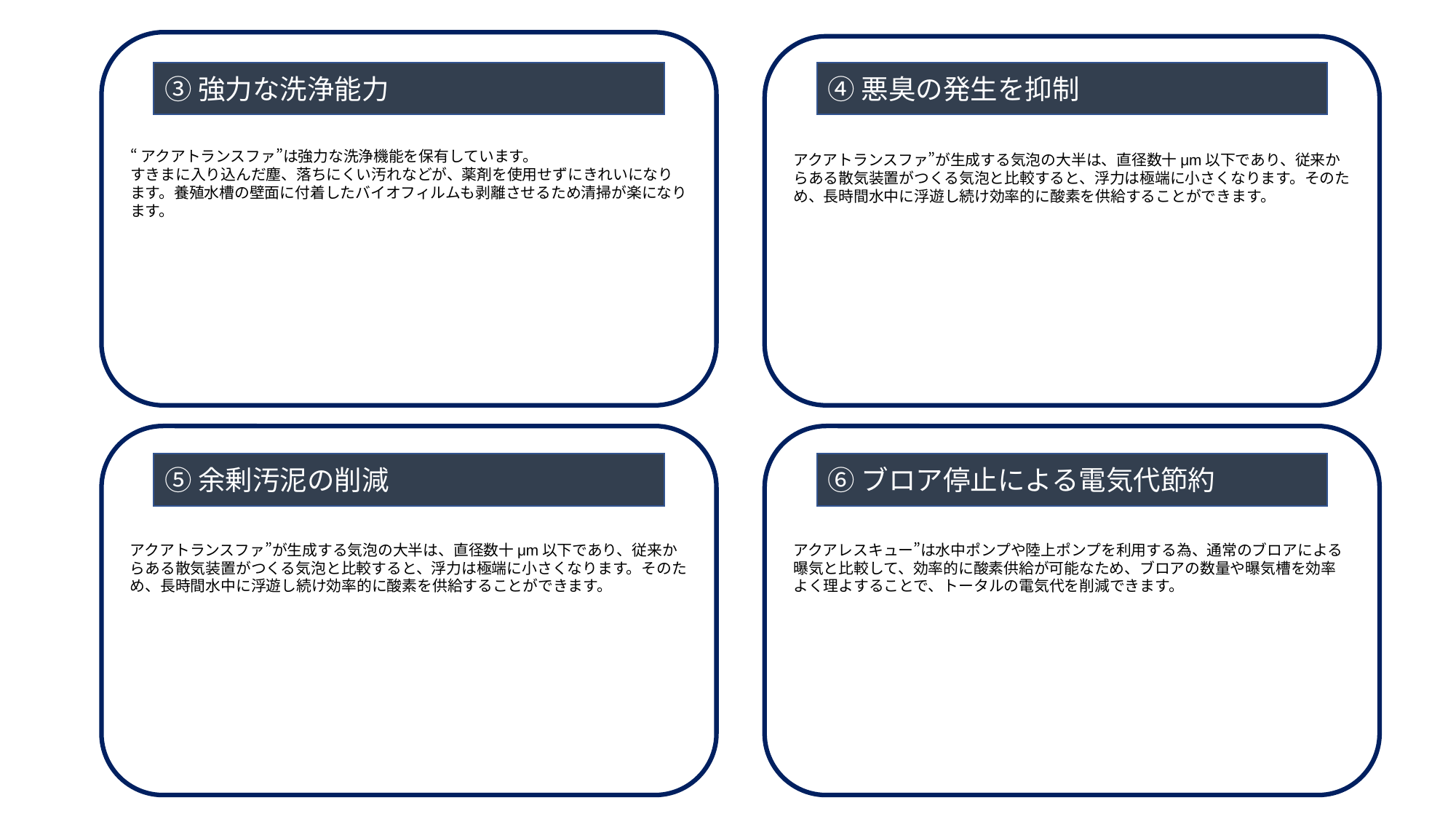

“アクアトランスファ”は強力な洗浄機能を保有しています。
すきまに入り込んだ塵、落ちにくい汚れなどが、薬剤を使用せずにきれいになります。養殖水槽の壁面に付着したバイオフィルムも剥離させるため清掃が楽になります。

アクアトランスファ”が生成する気泡の大半は、直径数十μm以下であり、従来からある散気装置がつくる気泡と比較すると、浮力は極端に小さくなります。そのため、長時間水中に浮遊し続け効率的に酸素を供給することができます。
④悪臭の発生を抑制
③強力な洗浄能力

アクアトランスファ”が生成する気泡の大半は、直径数十μm以下であり、従来からある散気装置がつくる気泡と比較すると、浮力は極端に小さくなります。そのため、長時間水中に浮遊し続け効率的に酸素を供給することができます。

アクアレスキュー”は水中ポンプや陸上ポンプを利用する為、通常のブロアによる曝気と比較して、効率的に酸素供給が可能なため、ブロアの数量や曝気槽を効率よく理よすることで、トータルの電気代を削減できます。
⑤余剰汚泥の削減
⑥ブロア停止による電気代節約